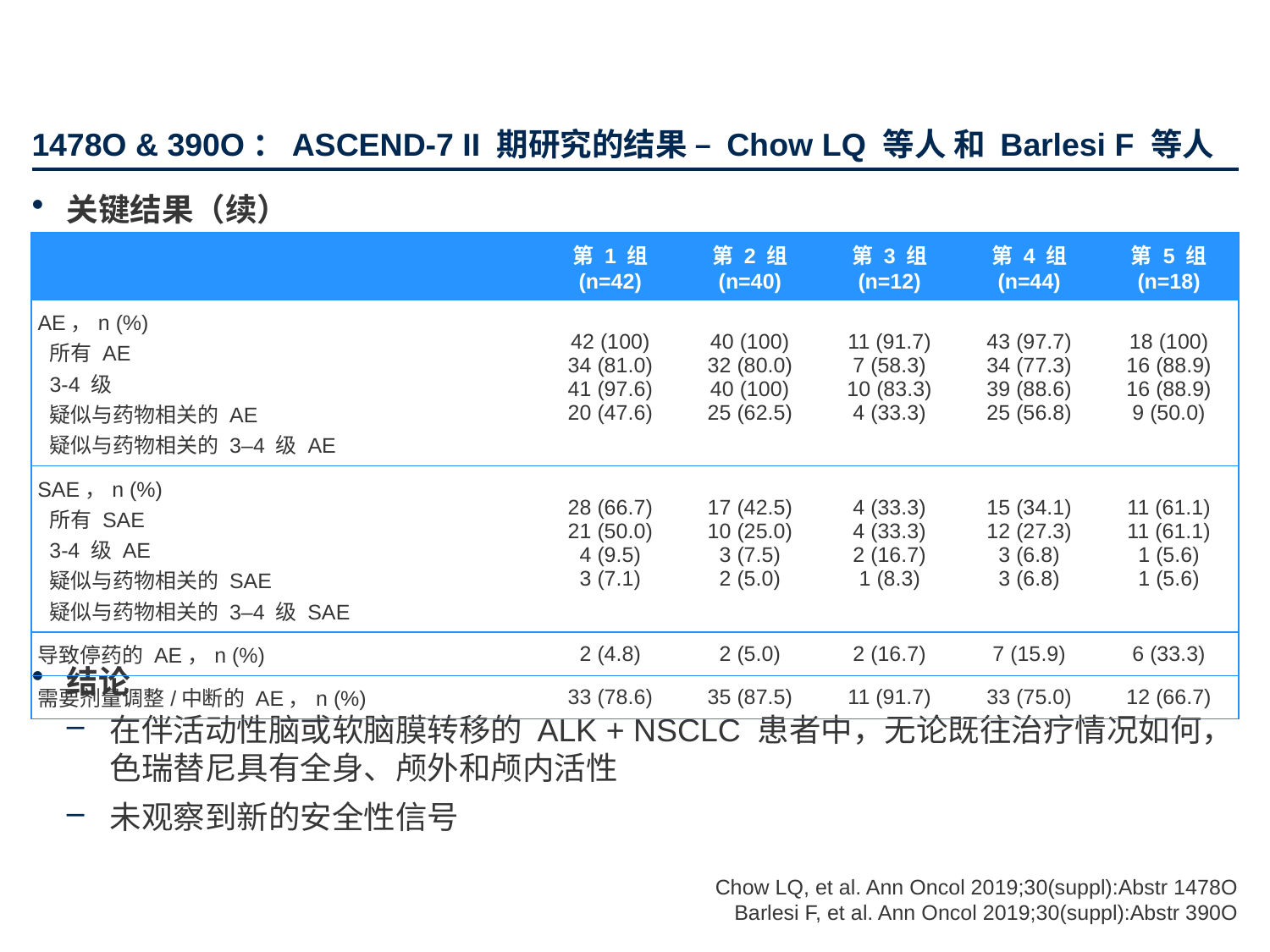

# 1478O & 390O：ASCEND-7 II 期研究的结果 – Chow LQ 等人 和 Barlesi F 等人
关键结果（续）
结论
在伴活动性脑或软脑膜转移的 ALK + NSCLC 患者中，无论既往治疗情况如何，色瑞替尼具有全身、颅外和颅内活性
未观察到新的安全性信号
|  | 第 1 组 (n=42) | 第 2 组 (n=40) | 第 3 组 (n=12) | 第 4 组 (n=44) | 第 5 组 (n=18) |
| --- | --- | --- | --- | --- | --- |
| AE，n (%) 所有 AE 3-4 级 疑似与药物相关的 AE 疑似与药物相关的 3–4 级 AE | 42 (100) 34 (81.0) 41 (97.6) 20 (47.6) | 40 (100) 32 (80.0) 40 (100) 25 (62.5) | 11 (91.7) 7 (58.3) 10 (83.3) 4 (33.3) | 43 (97.7) 34 (77.3) 39 (88.6) 25 (56.8) | 18 (100) 16 (88.9) 16 (88.9) 9 (50.0) |
| SAE，n (%) 所有 SAE 3-4 级 AE 疑似与药物相关的 SAE 疑似与药物相关的 3–4 级 SAE | 28 (66.7) 21 (50.0) 4 (9.5) 3 (7.1) | 17 (42.5) 10 (25.0) 3 (7.5) 2 (5.0) | 4 (33.3) 4 (33.3) 2 (16.7) 1 (8.3) | 15 (34.1) 12 (27.3) 3 (6.8) 3 (6.8) | 11 (61.1) 11 (61.1) 1 (5.6) 1 (5.6) |
| 导致停药的 AE，n (%) | 2 (4.8) | 2 (5.0) | 2 (16.7) | 7 (15.9) | 6 (33.3) |
| 需要剂量调整/中断的 AE，n (%) | 33 (78.6) | 35 (87.5) | 11 (91.7) | 33 (75.0) | 12 (66.7) |
Chow LQ, et al. Ann Oncol 2019;30(suppl):Abstr 1478O
Barlesi F, et al. Ann Oncol 2019;30(suppl):Abstr 390O